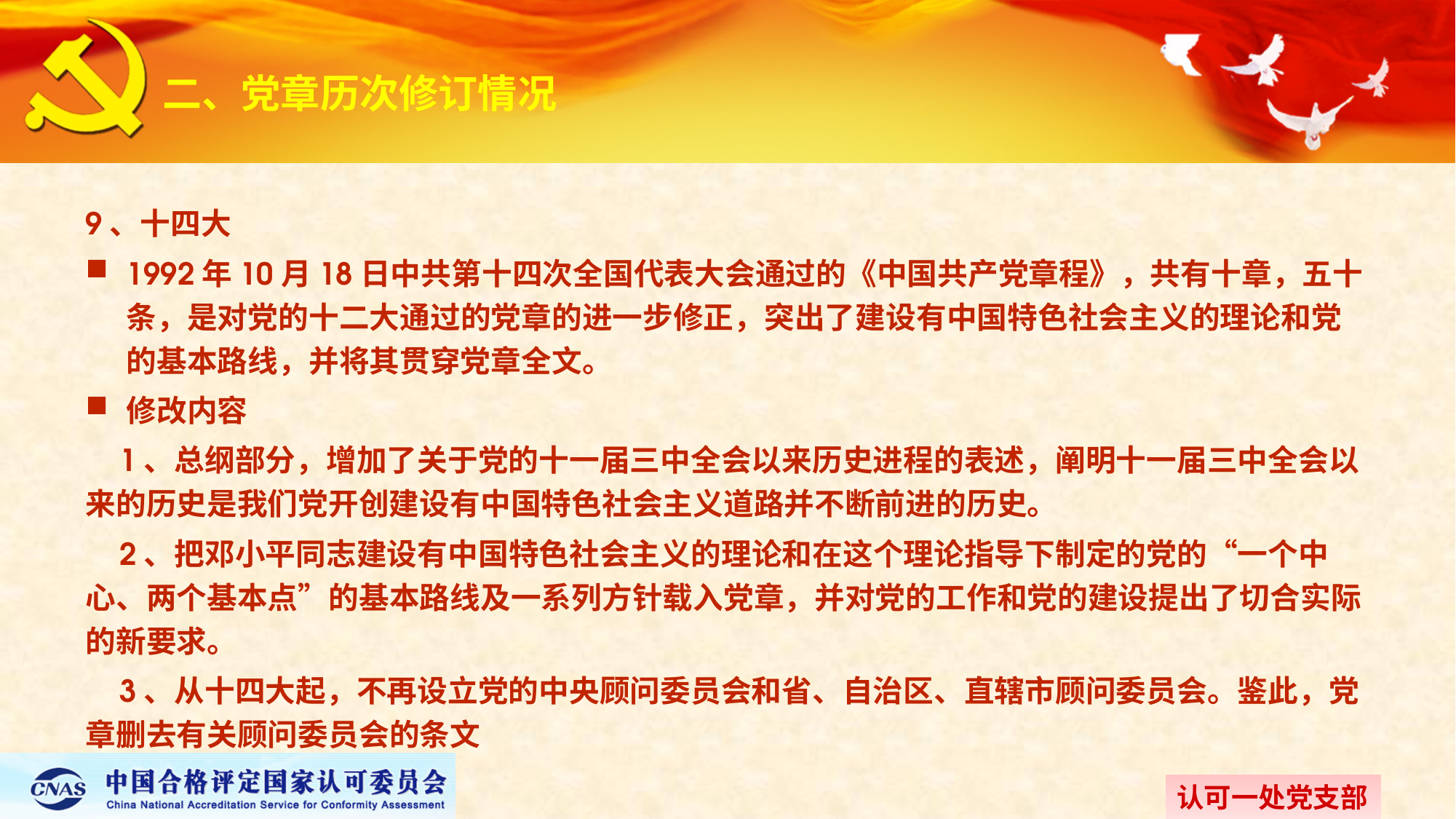

# 二、党章历次修订情况
9、十四大
1992年10月18日中共第十四次全国代表大会通过的《中国共产党章程》，共有十章，五十条，是对党的十二大通过的党章的进一步修正，突出了建设有中国特色社会主义的理论和党的基本路线，并将其贯穿党章全文。
修改内容
    1、总纲部分，增加了关于党的十一届三中全会以来历史进程的表述，阐明十一届三中全会以来的历史是我们党开创建设有中国特色社会主义道路并不断前进的历史。
    2、把邓小平同志建设有中国特色社会主义的理论和在这个理论指导下制定的党的“一个中心、两个基本点”的基本路线及一系列方针载入党章，并对党的工作和党的建设提出了切合实际的新要求。
    3、从十四大起，不再设立党的中央顾问委员会和省、自治区、直辖市顾问委员会。鉴此，党章删去有关顾问委员会的条文